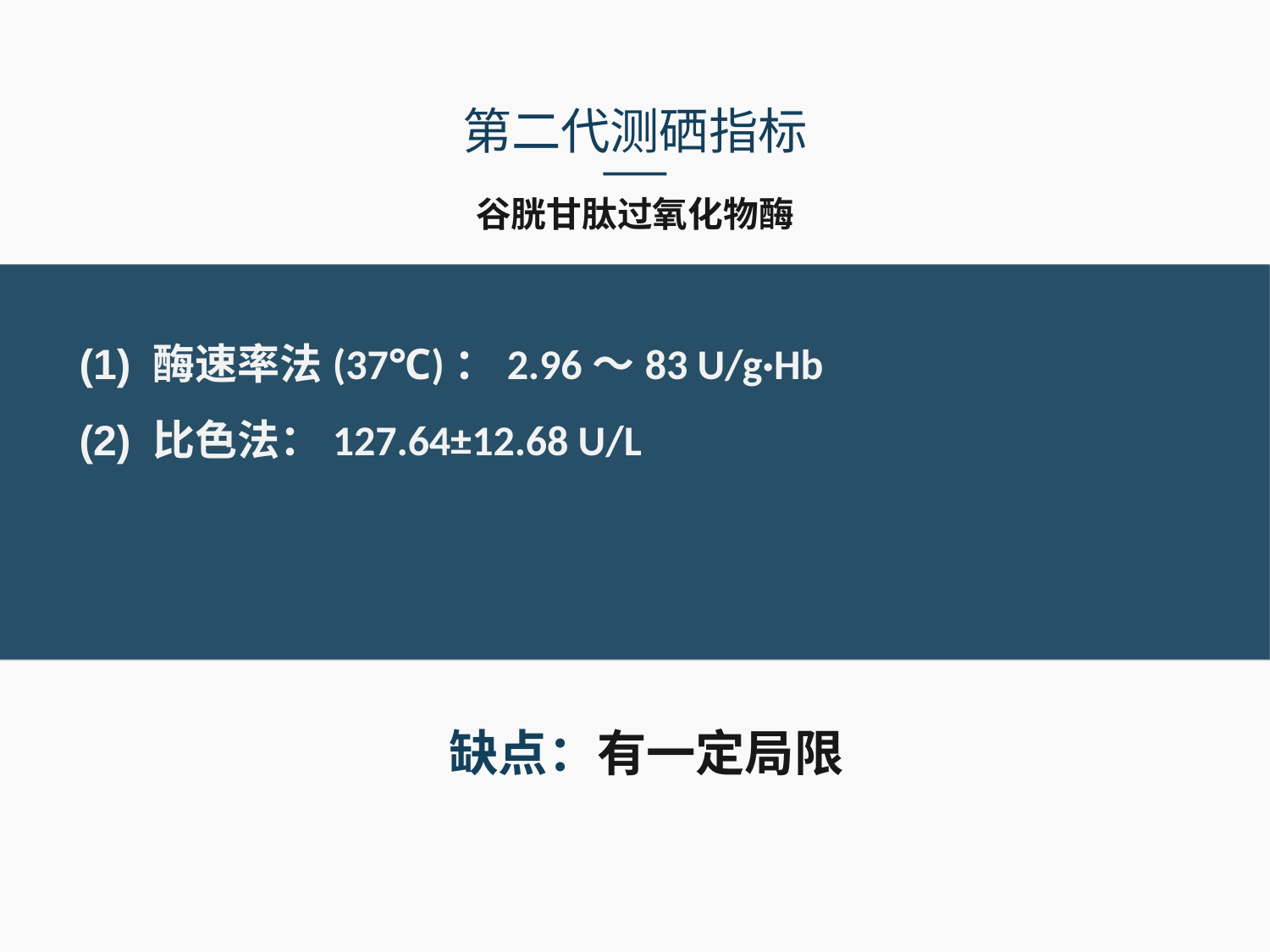

# 第二代测硒指标

谷胱甘肽过氧化物酶

 (1) 酶速率法(37℃)：2.96～83 U/g·Hb
 (2) 比色法：127.64±12.68 U/L

 缺点：有一定局限